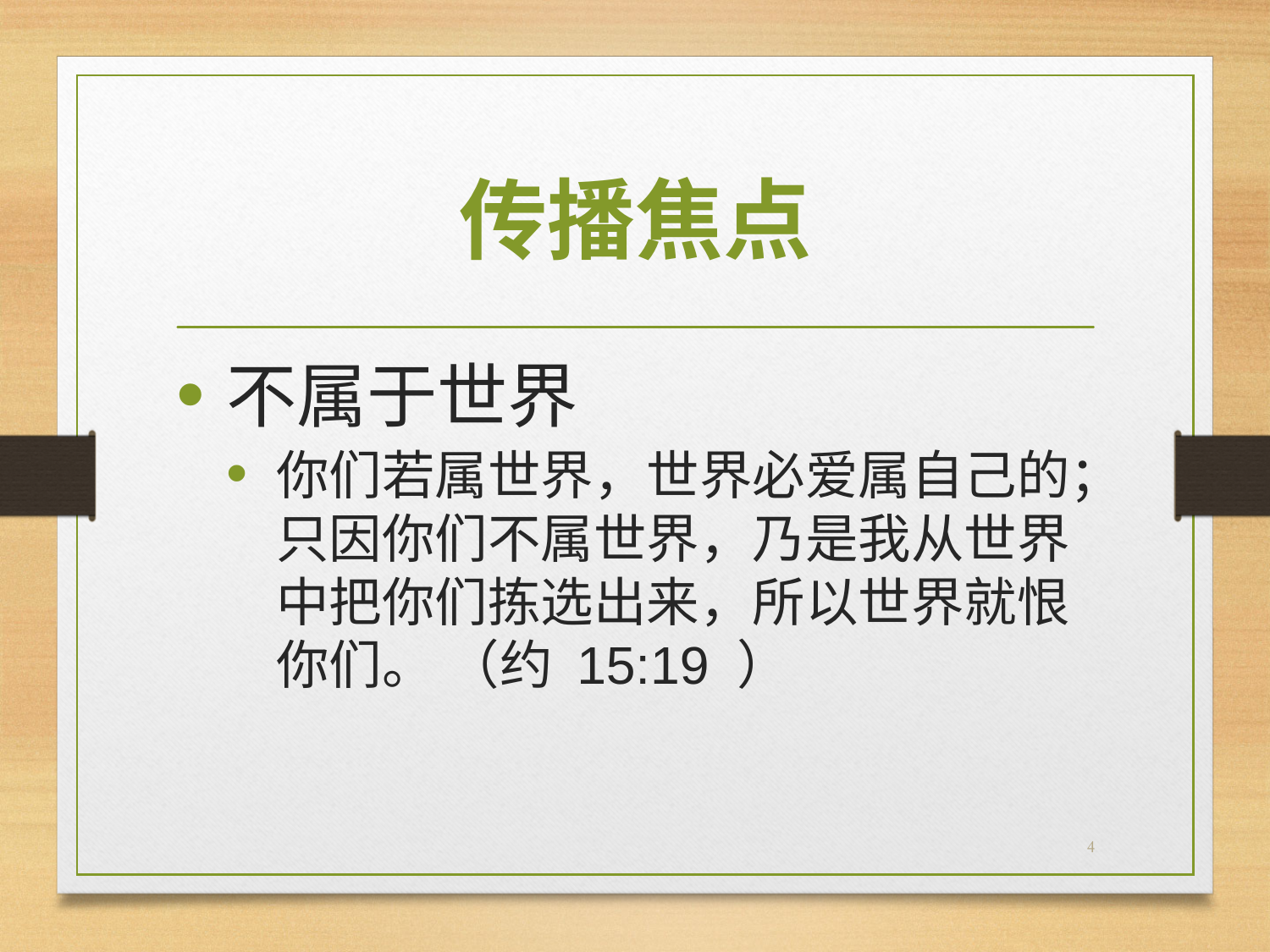

# 传播焦点
不属于世界
你们若属世界，世界必爱属自己的；只因你们不属世界，乃是我从世界中把你们拣选出来，所以世界就恨你们。 （约 15:19 ）

4